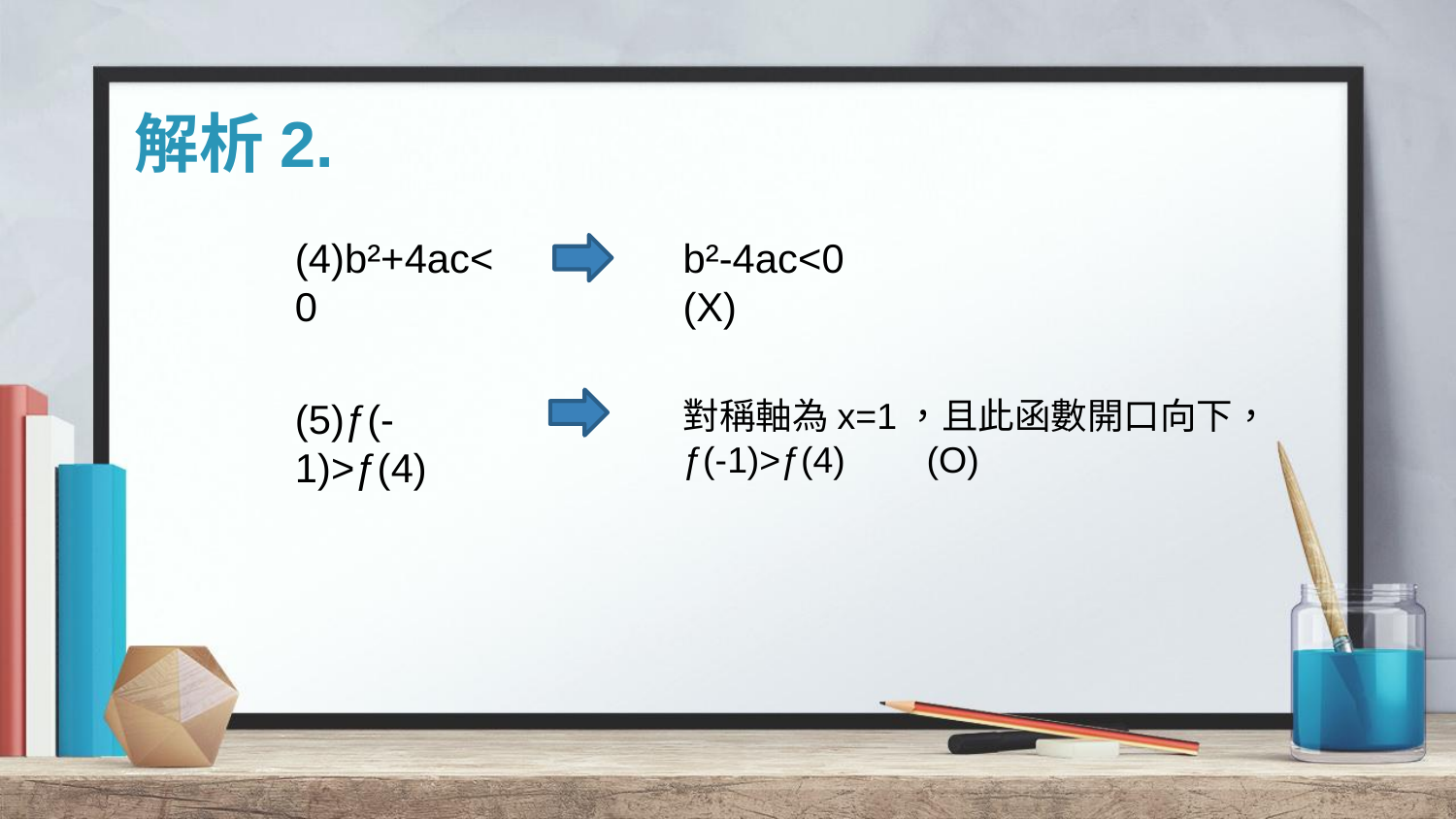

# 解析2.
(4)b²+4ac<0
b²-4ac<0     (X)

對稱軸為x=1，且此函數開口向下，
ƒ(-1)>ƒ(4)        (O)
(5)ƒ(-1)>ƒ(4)